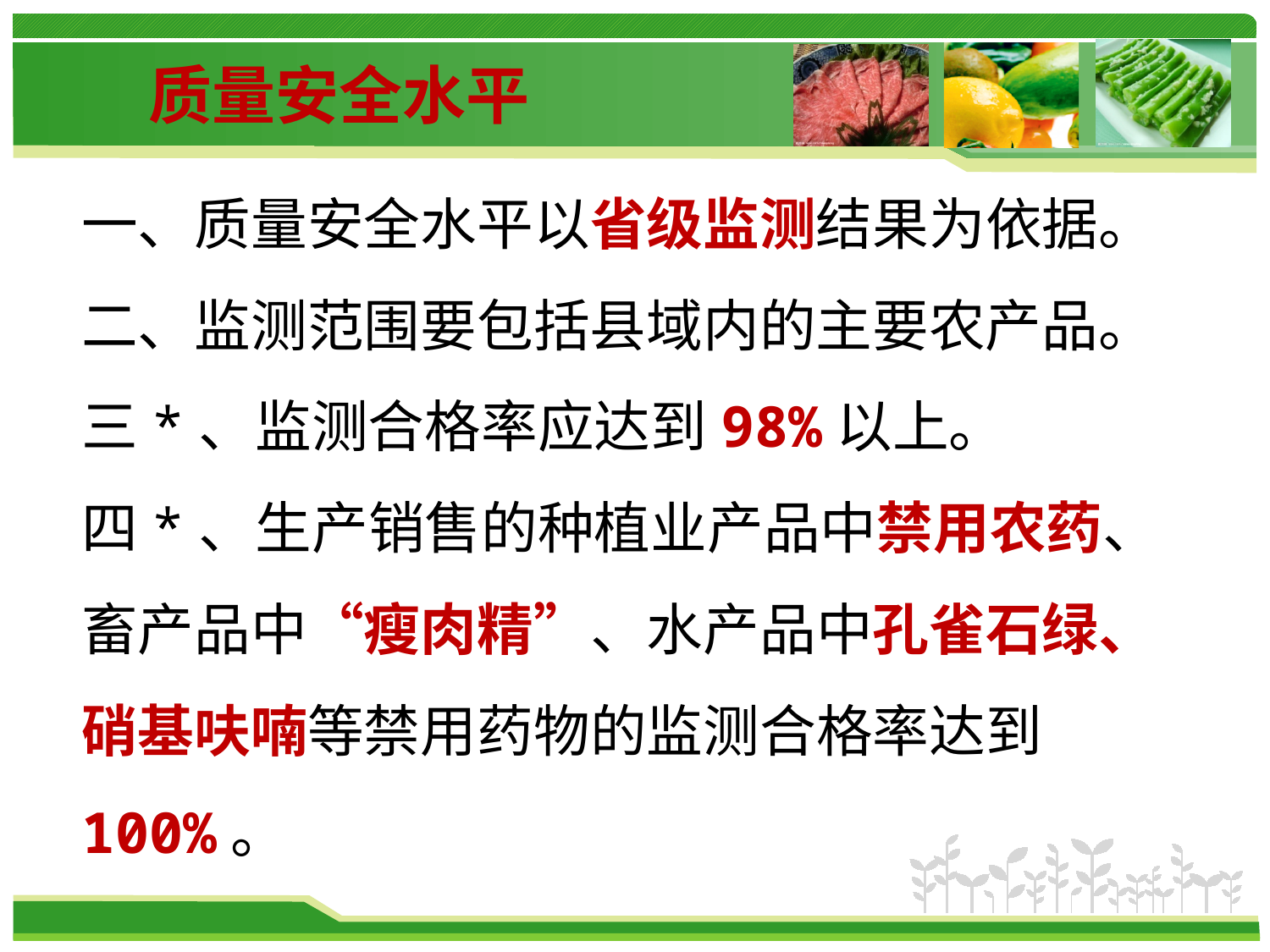

# 质量安全水平
一、质量安全水平以省级监测结果为依据。
二、监测范围要包括县域内的主要农产品。
三*、监测合格率应达到98%以上。
四*、生产销售的种植业产品中禁用农药、畜产品中“瘦肉精”、水产品中孔雀石绿、硝基呋喃等禁用药物的监测合格率达到100%。